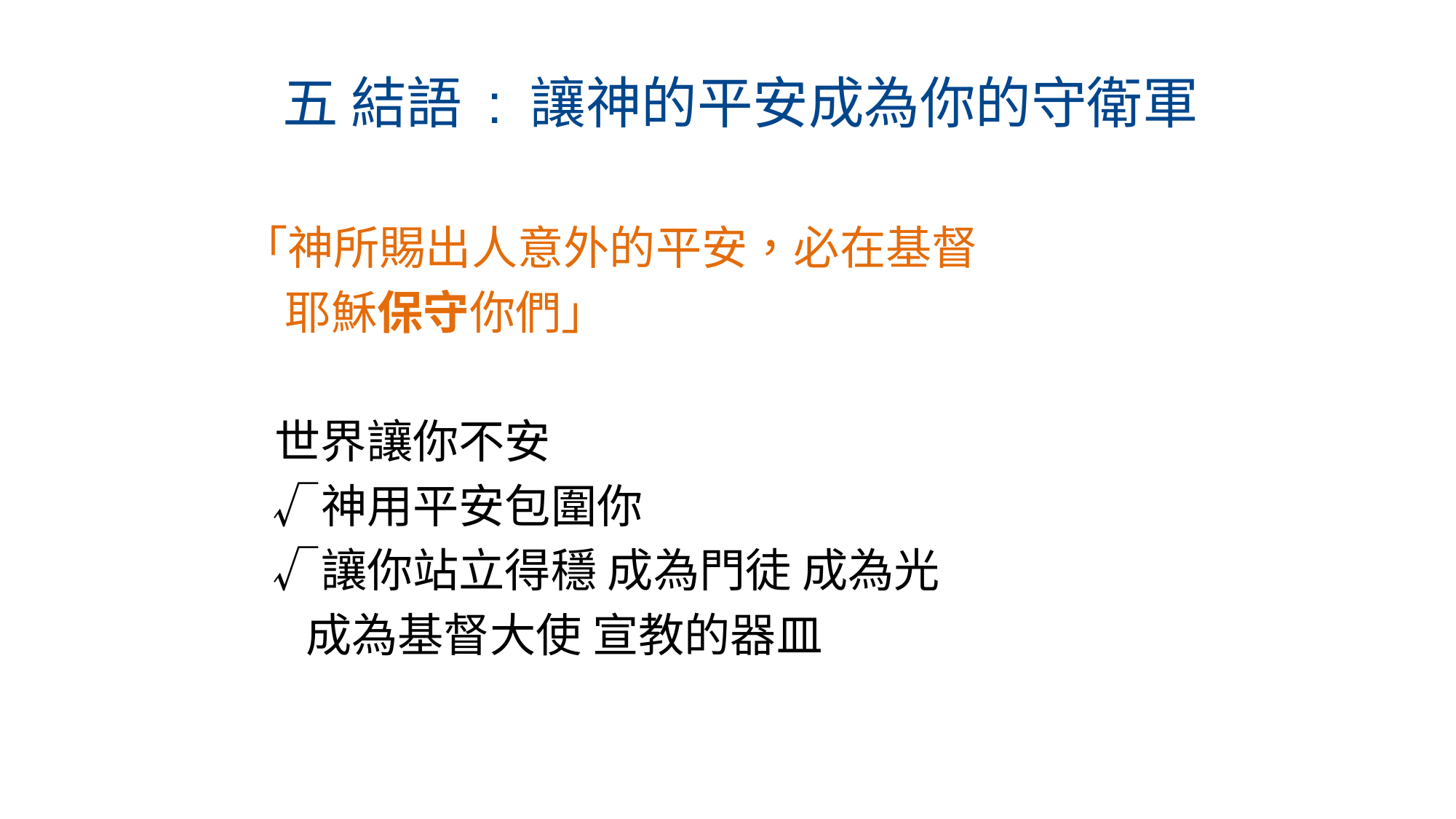

# 五 結語 : 讓神的平安成為你的守衛軍

「神所賜出人意外的平安，必在基督
    耶穌保守你們」

   世界讓你不安
   √神用平安包圍你
   √讓你站立得穩 成為門徒 成為光
      成為基督大使 宣教的器皿